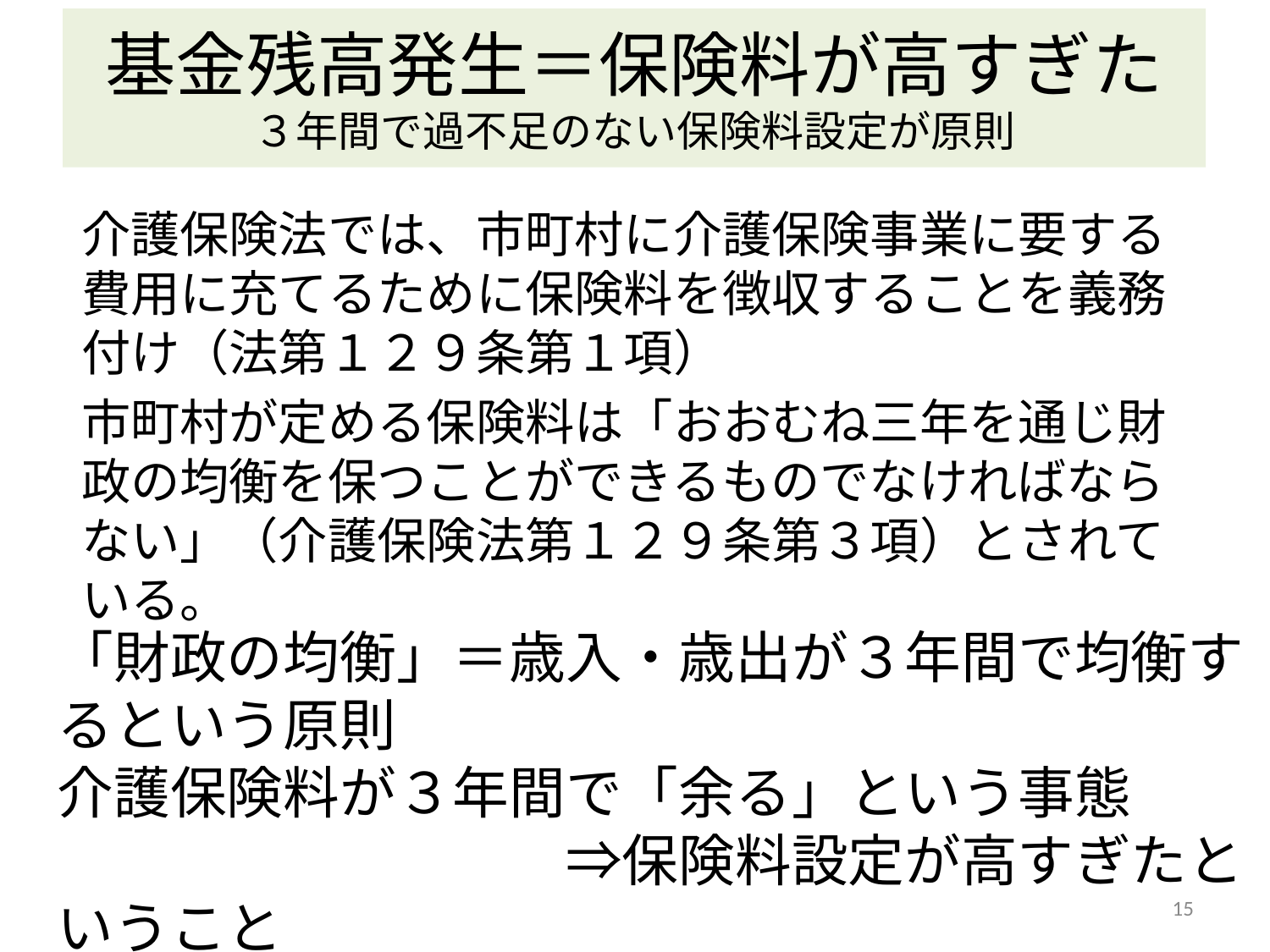

# 基金残高発生＝保険料が高すぎた ３年間で過不足のない保険料設定が原則
介護保険法では、市町村に介護保険事業に要する費用に充てるために保険料を徴収することを義務付け（法第１２９条第１項）
市町村が定める保険料は「おおむね三年を通じ財政の均衡を保つことができるものでなければならない」（介護保険法第１２９条第３項）とされている。
「財政の均衡」＝歳入・歳出が３年間で均衡するという原則
介護保険料が３年間で「余る」という事態
　　　　　　　　　⇒保険料設定が高すぎたということ
15